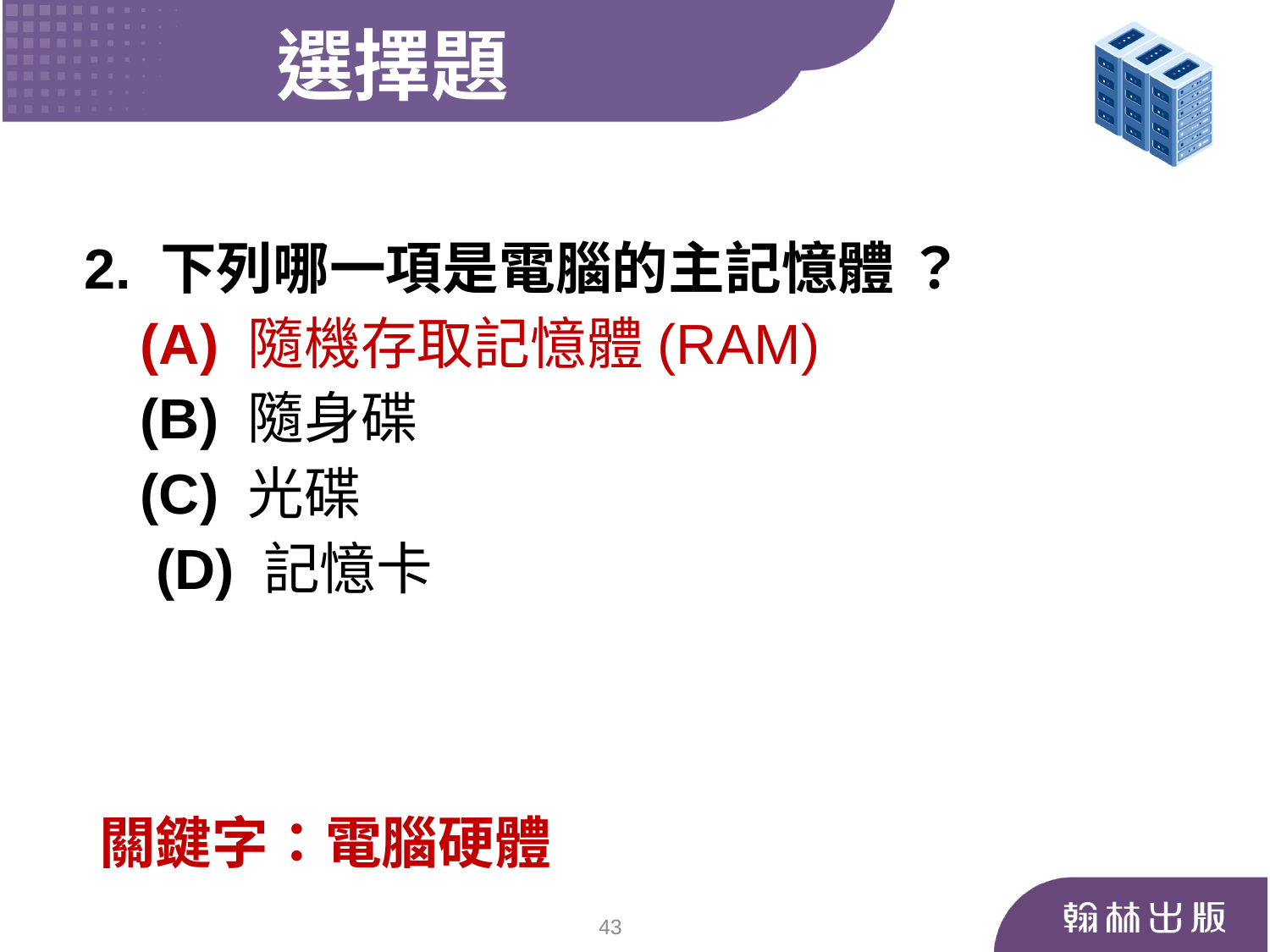

選擇題
 2. 下列哪一項是電腦的主記憶體 ？
	   (A) 隨機存取記憶體(RAM)
	   (B) 隨身碟
	   (C) 光碟
	    (D) 記憶卡

關鍵字：電腦硬體
43